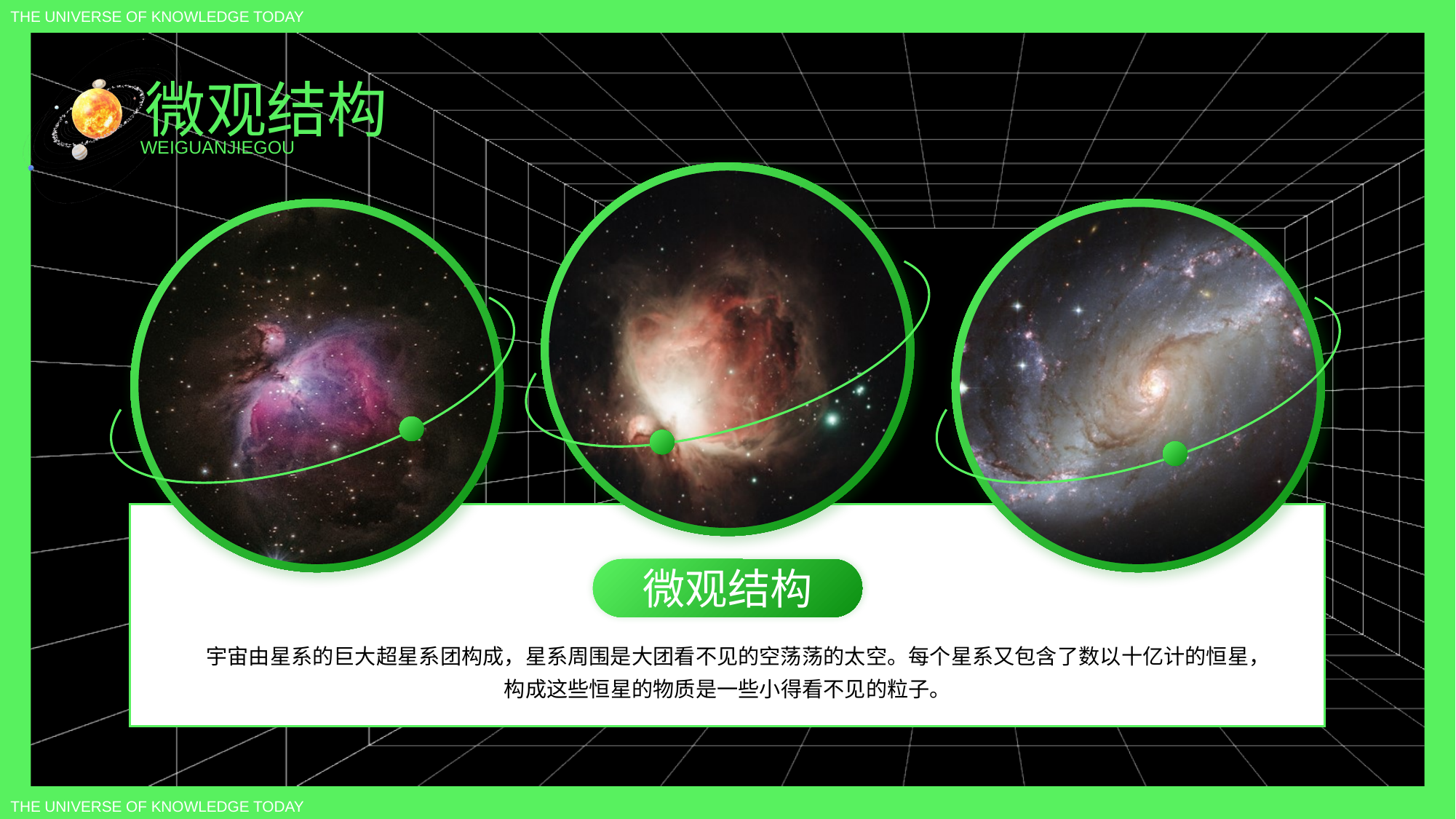

THE UNIVERSE OF KNOWLEDGE TODAY
微观结构
WEIGUANJIEGOU

微观结构

宇宙由星系的巨大超星系团构成，星系周围是大团看不见的空荡荡的太空。每个星系又包含了数以十亿计的恒星，构成这些恒星的物质是一些小得看不见的粒子。
THE UNIVERSE OF KNOWLEDGE TODAY